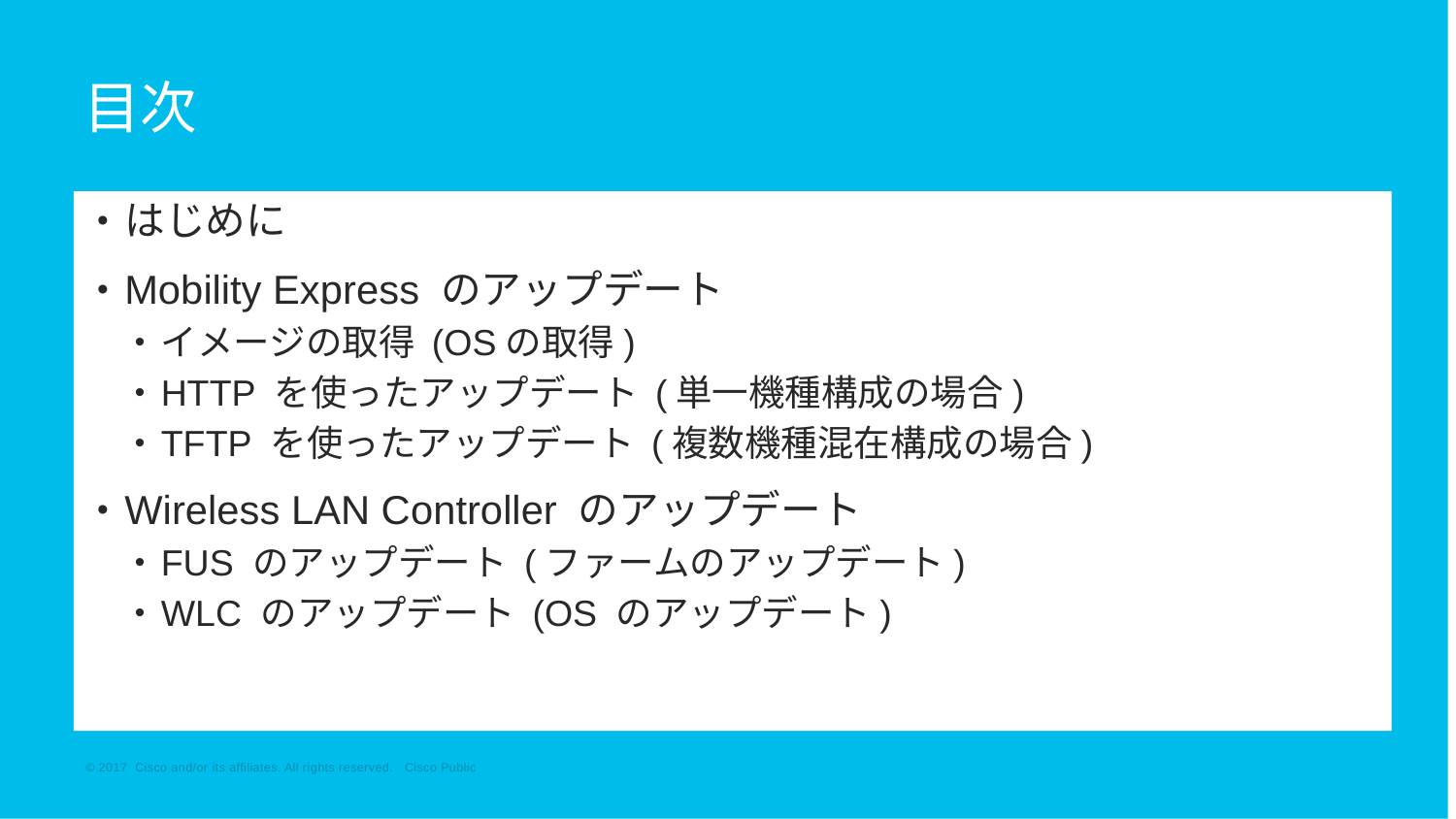

# 目次
はじめに
Mobility Express のアップデート
イメージの取得 (OSの取得)
HTTP を使ったアップデート (単一機種構成の場合)
TFTP を使ったアップデート (複数機種混在構成の場合)
Wireless LAN Controller のアップデート
FUS のアップデート (ファームのアップデート)
WLC のアップデート (OS のアップデート)